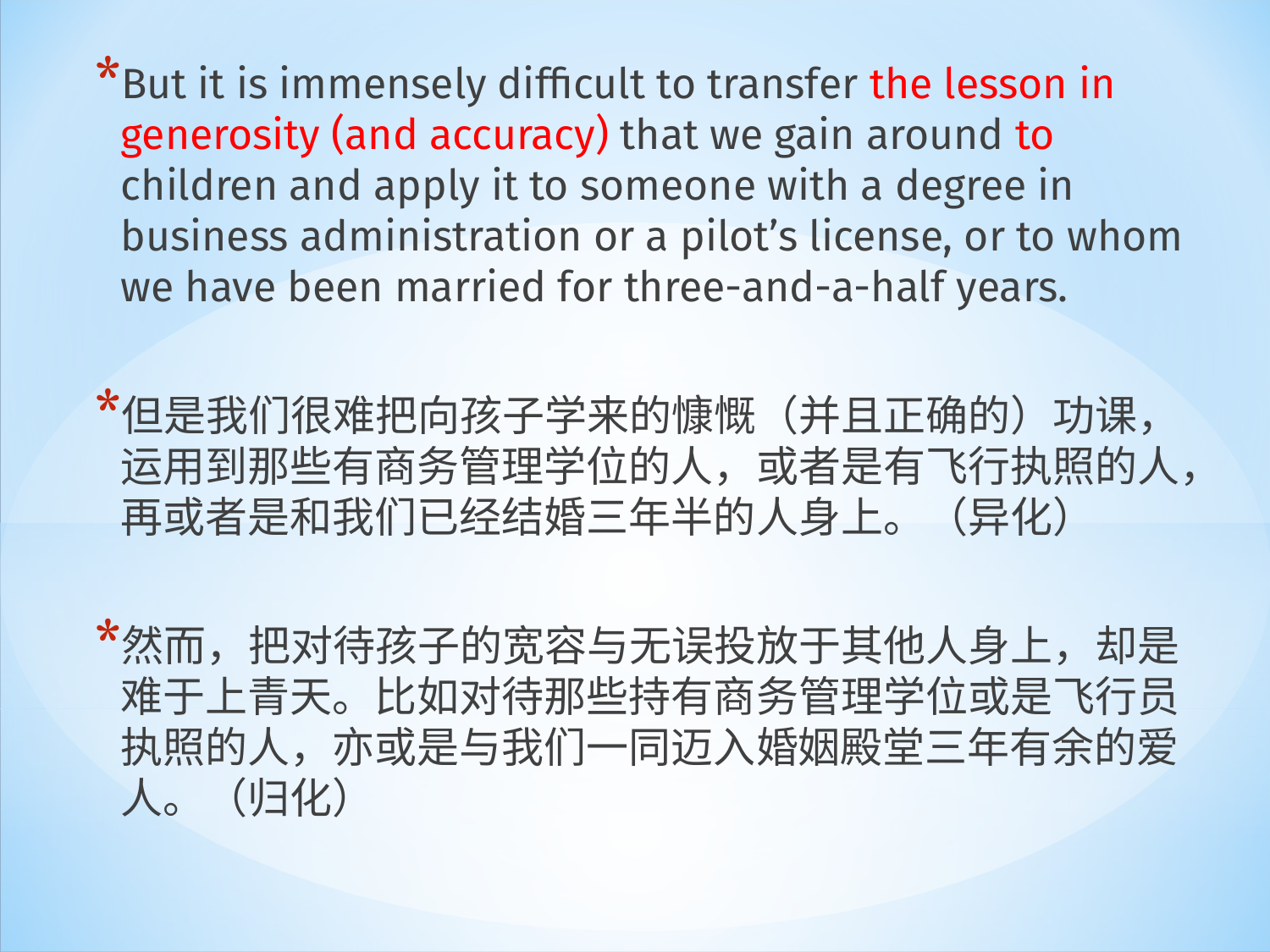

But it is immensely difficult to transfer the lesson in generosity (and accuracy) that we gain around to children and apply it to someone with a degree in business administration or a pilot’s license, or to whom we have been married for three-and-a-half years.

但是我们很难把向孩子学来的慷慨（并且正确的）功课，运用到那些有商务管理学位的人，或者是有飞行执照的人，再或者是和我们已经结婚三年半的人身上。（异化）

然而，把对待孩子的宽容与无误投放于其他人身上，却是难于上青天。比如对待那些持有商务管理学位或是飞行员执照的人，亦或是与我们一同迈入婚姻殿堂三年有余的爱人。（归化）

#